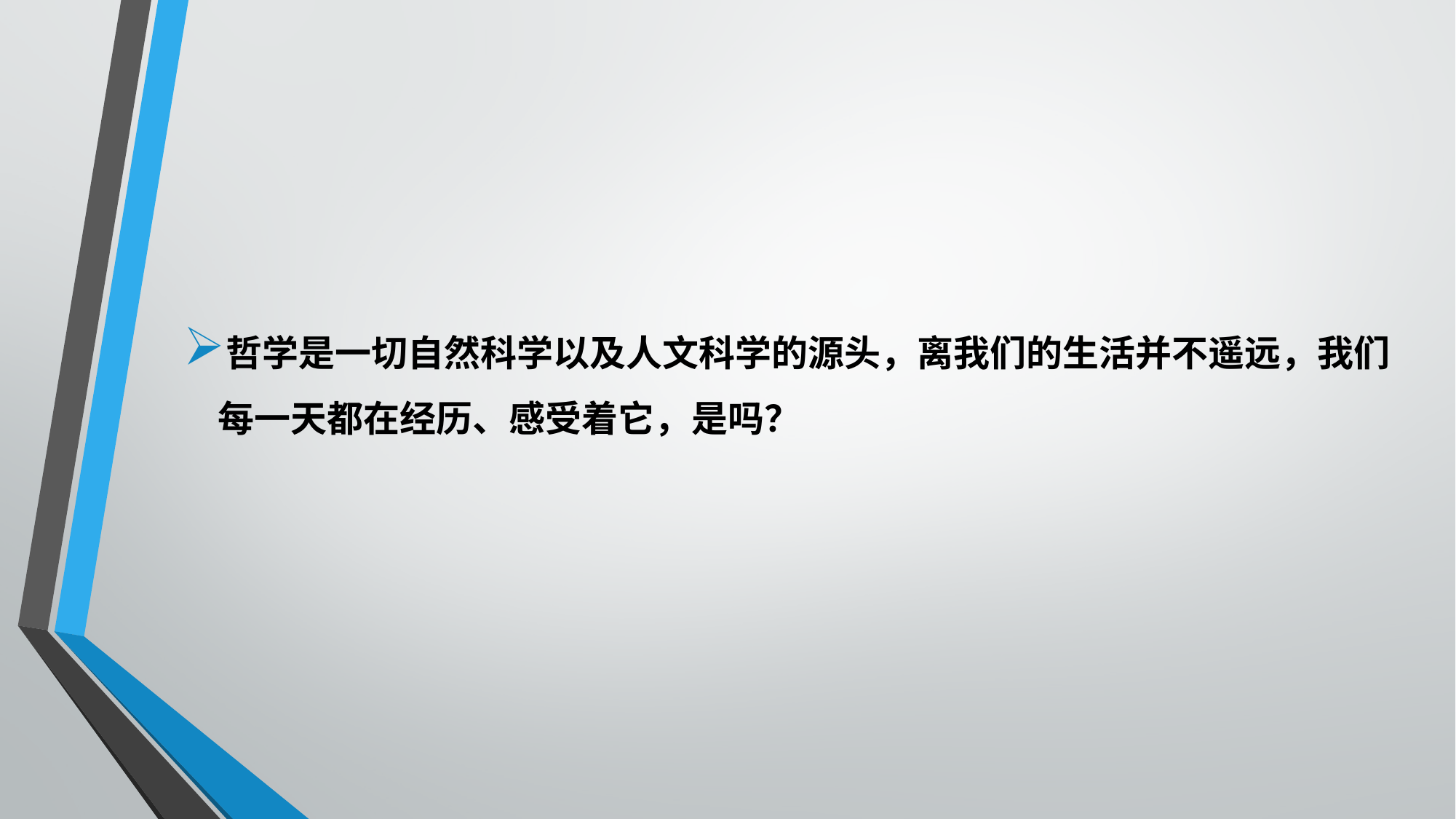

哲学是一切自然科学以及人文科学的源头，离我们的生活并不遥远，我们每一天都在经历、感受着它，是吗？